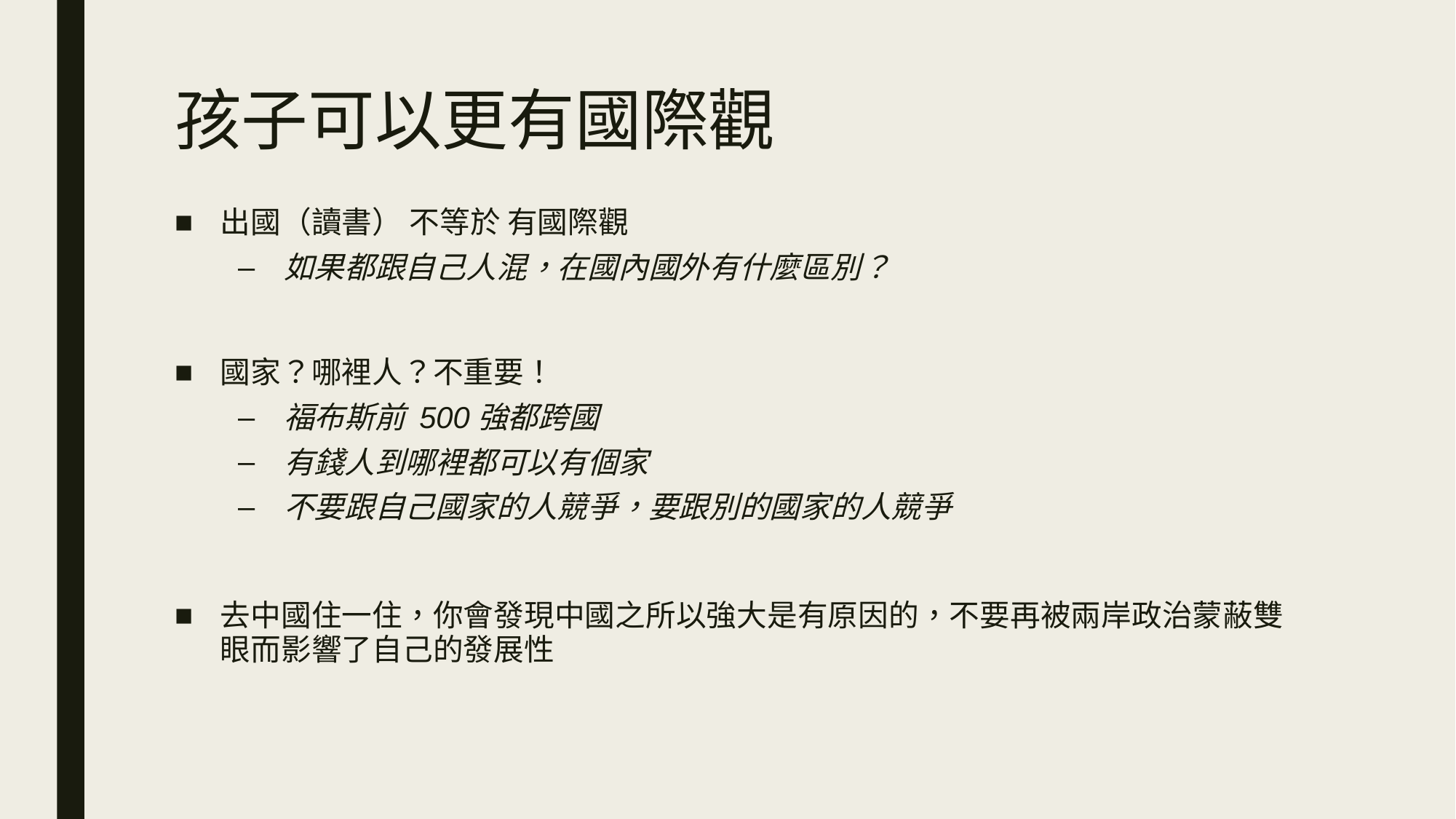

# 孩子可以更有國際觀
出國（讀書） 不等於 有國際觀
如果都跟自己人混，在國內國外有什麼區別？

國家？哪裡人？不重要！
福布斯前 500強都跨國
有錢人到哪裡都可以有個家
不要跟自己國家的人競爭，要跟別的國家的人競爭

去中國住一住，你會發現中國之所以強大是有原因的，不要再被兩岸政治蒙蔽雙眼而影響了自己的發展性